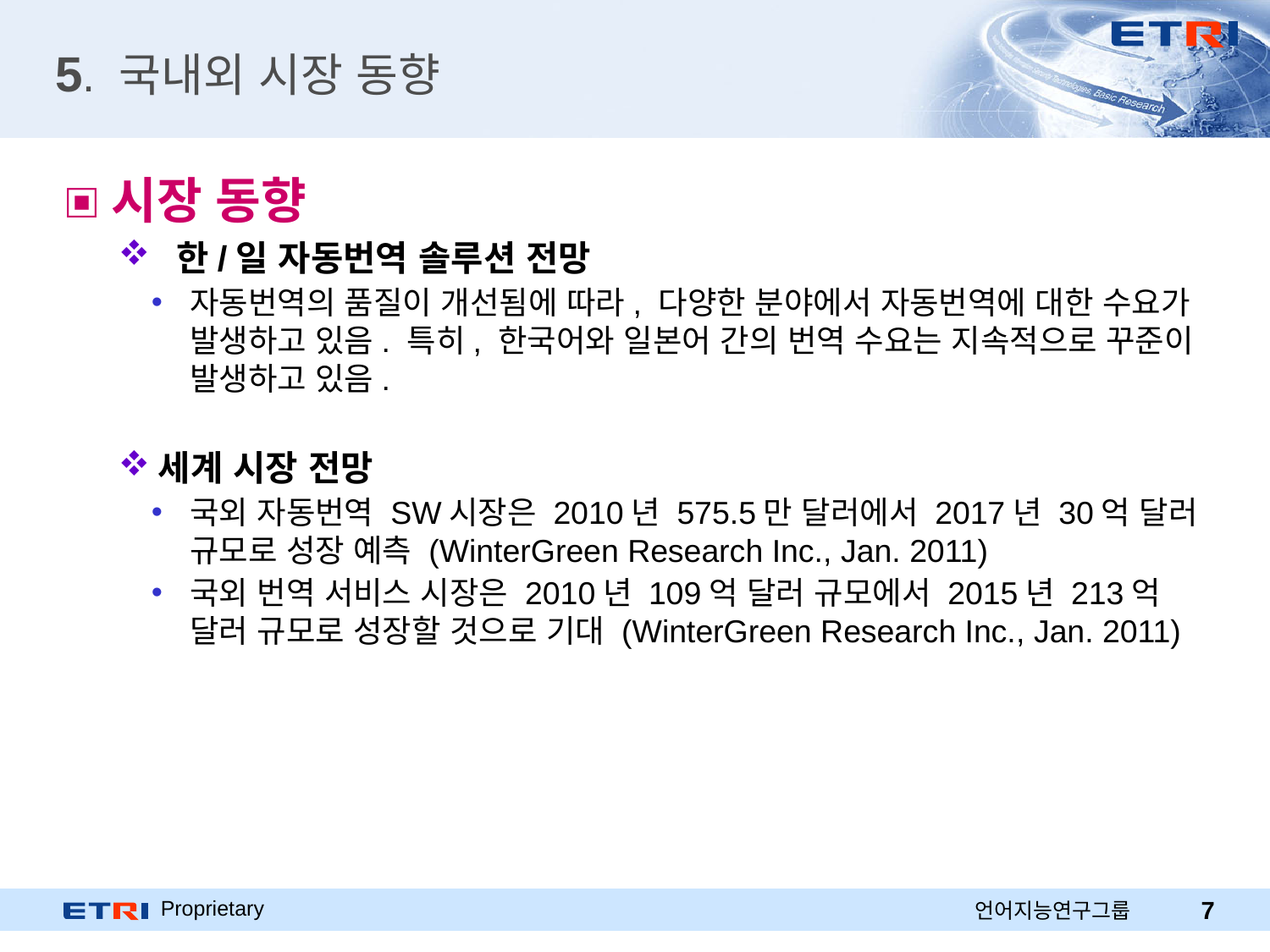

# 5. 국내외 시장 동향
시장 동향
 한/일 자동번역 솔루션 전망
자동번역의 품질이 개선됨에 따라, 다양한 분야에서 자동번역에 대한 수요가 발생하고 있음. 특히, 한국어와 일본어 간의 번역 수요는 지속적으로 꾸준이 발생하고 있음.

세계 시장 전망
국외 자동번역 SW시장은 2010년 575.5만 달러에서 2017년 30억 달러 규모로 성장 예측 (WinterGreen Research Inc., Jan. 2011)
국외 번역 서비스 시장은 2010년 109억 달러 규모에서 2015년 213억 달러 규모로 성장할 것으로 기대 (WinterGreen Research Inc., Jan. 2011)

7
언어지능연구그룹